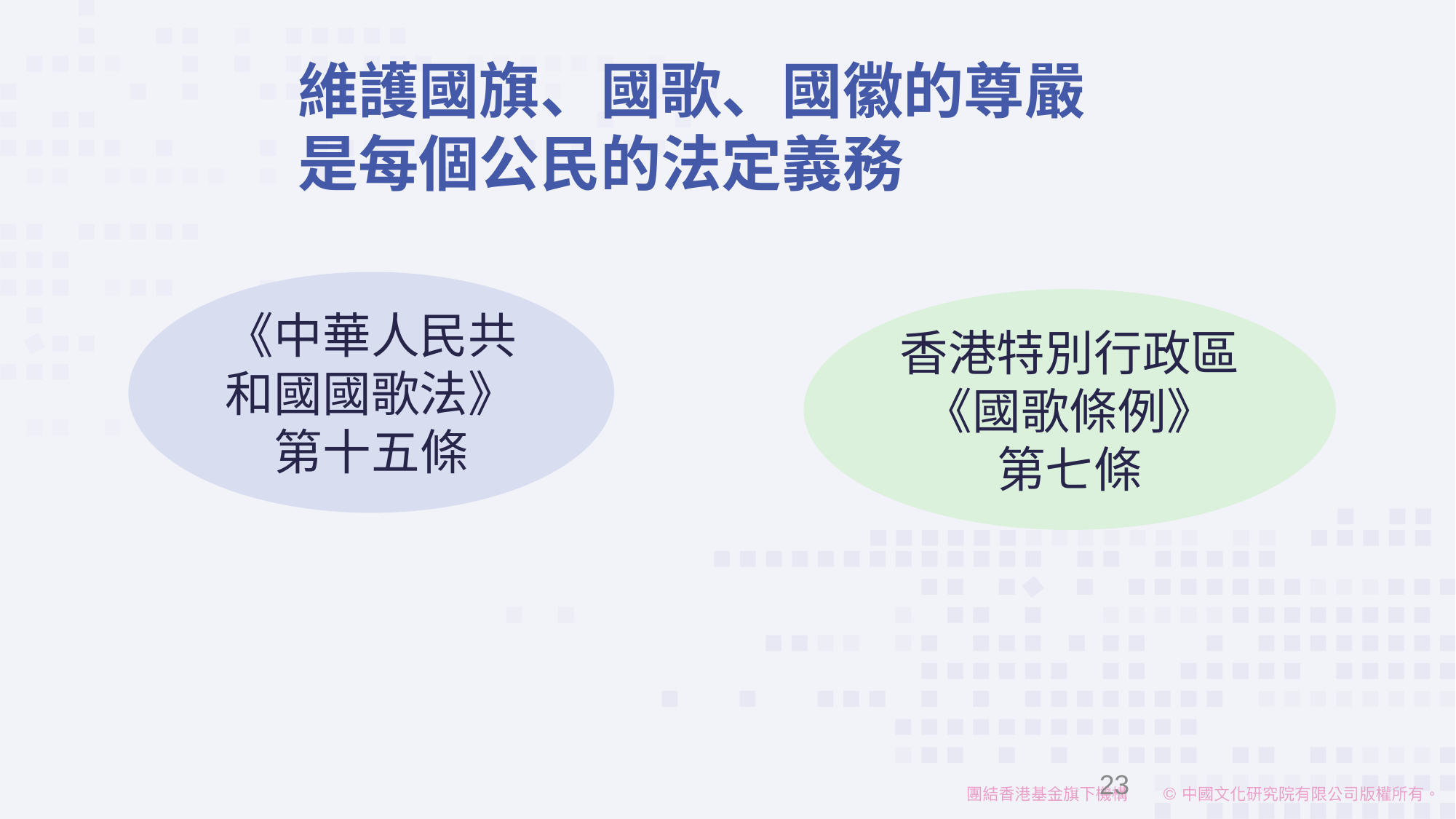

維護國旗、國歌、國徽的尊嚴是每個公民的法定義務
《中華人民共和國國歌法》
第十五條
香港特別行政區
《國歌條例》
第七條
23